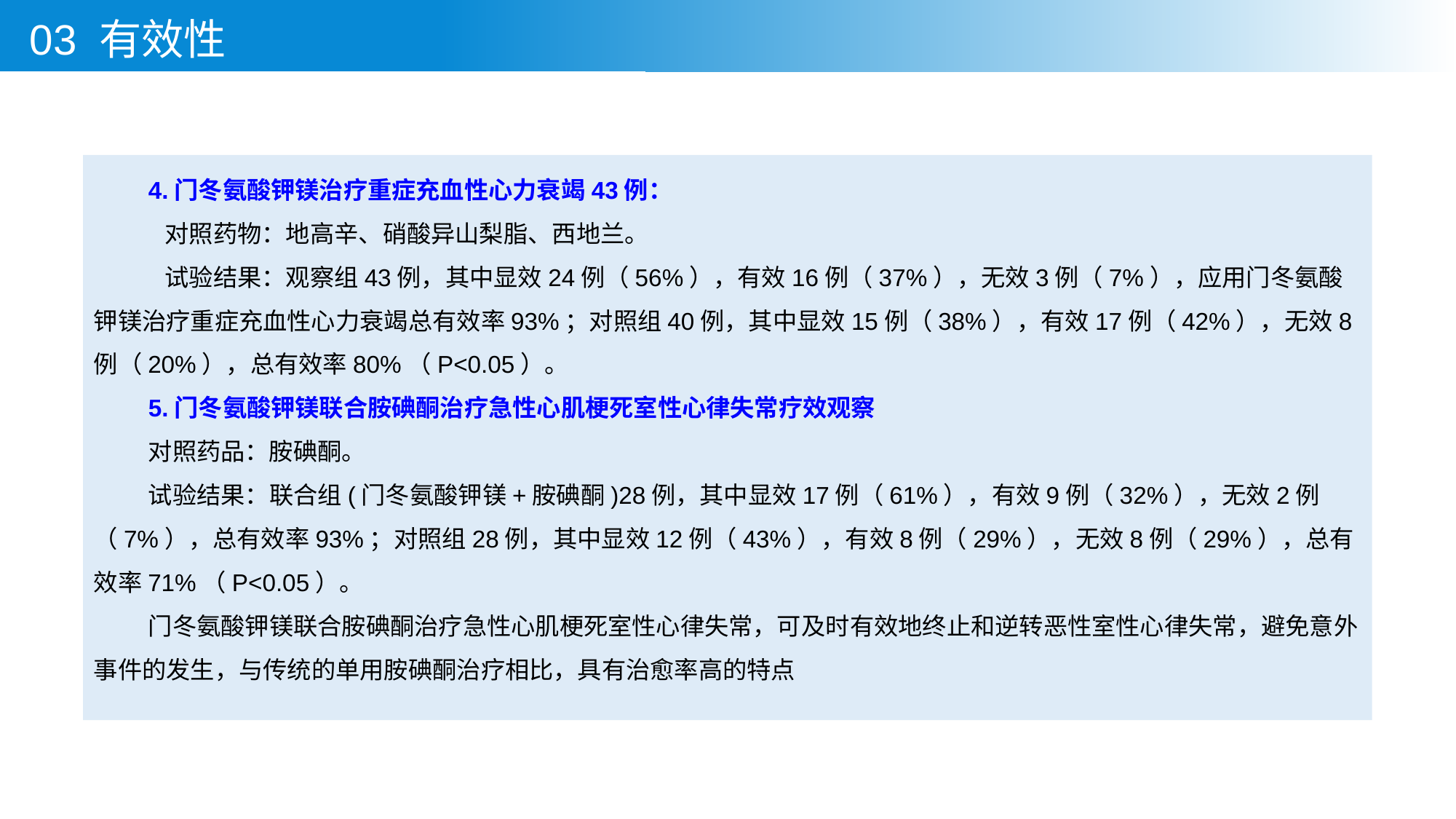

03 有效性

4.门冬氨酸钾镁治疗重症充血性心力衰竭43例：
  对照药物：地高辛、硝酸异山梨脂、西地兰。
  试验结果：观察组43例，其中显效24例（56%），有效16例（37%），无效3例（7%），应用门冬氨酸钾镁治疗重症充血性心力衰竭总有效率93%；对照组40例，其中显效15例（38%），有效17例（42%），无效8例（20%），总有效率80%（P<0.05）。
5.门冬氨酸钾镁联合胺碘酮治疗急性心肌梗死室性心律失常疗效观察
对照药品：胺碘酮。
试验结果：联合组(门冬氨酸钾镁+胺碘酮)28例，其中显效17例（61%），有效9例（32%），无效2例（7%），总有效率93%；对照组28例，其中显效12例（43%），有效8例（29%），无效8例（29%），总有效率71%（P<0.05）。
门冬氨酸钾镁联合胺碘酮治疗急性心肌梗死室性心律失常，可及时有效地终止和逆转恶性室性心律失常，避免意外事件的发生，与传统的单用胺碘酮治疗相比，具有治愈率高的特点